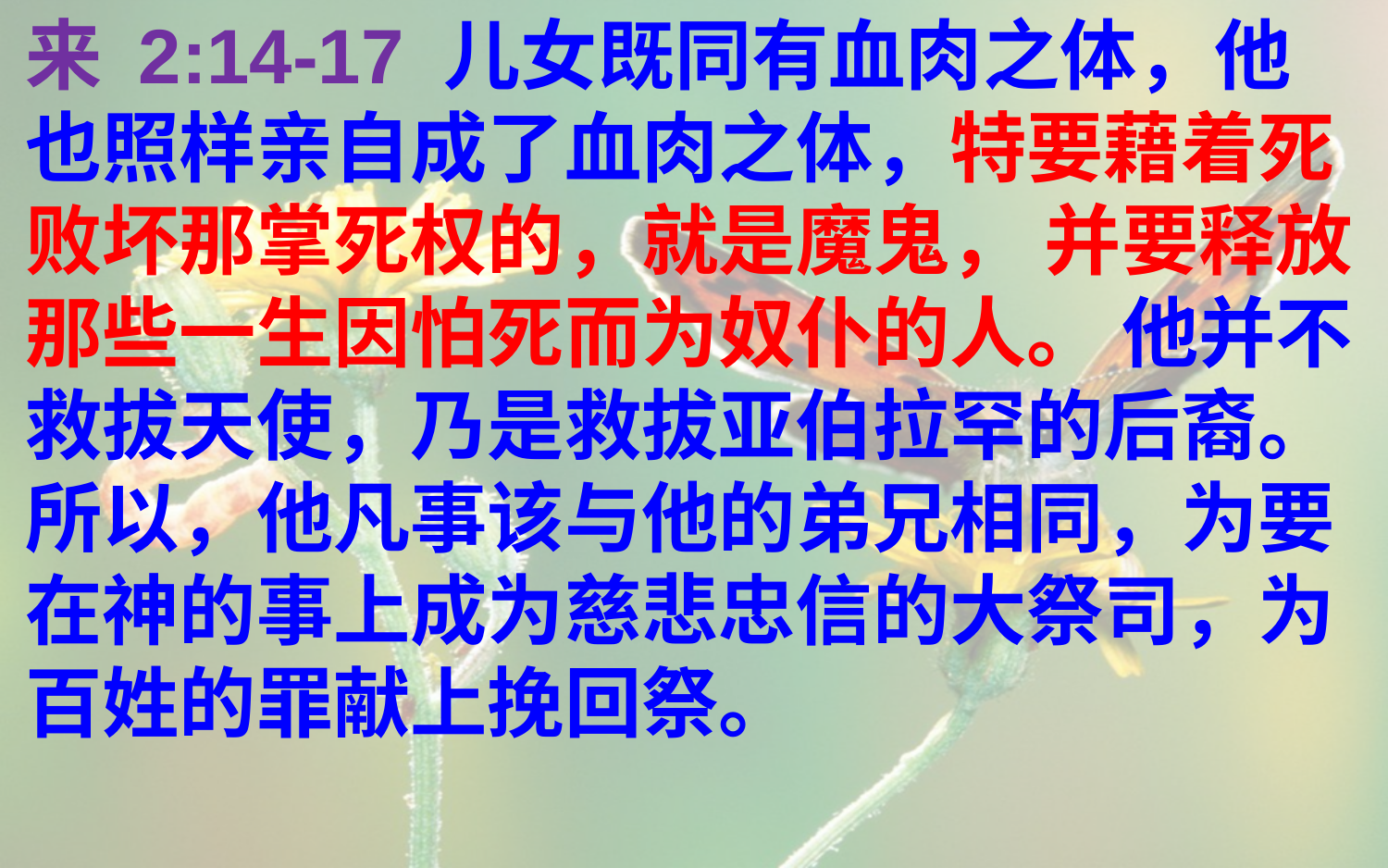

来 2:14-17 儿女既同有血肉之体，他也照样亲自成了血肉之体，特要藉着死败坏那掌死权的，就是魔鬼， 并要释放那些一生因怕死而为奴仆的人。 他并不救拔天使，乃是救拔亚伯拉罕的后裔。 所以，他凡事该与他的弟兄相同，为要在神的事上成为慈悲忠信的大祭司，为百姓的罪献上挽回祭。